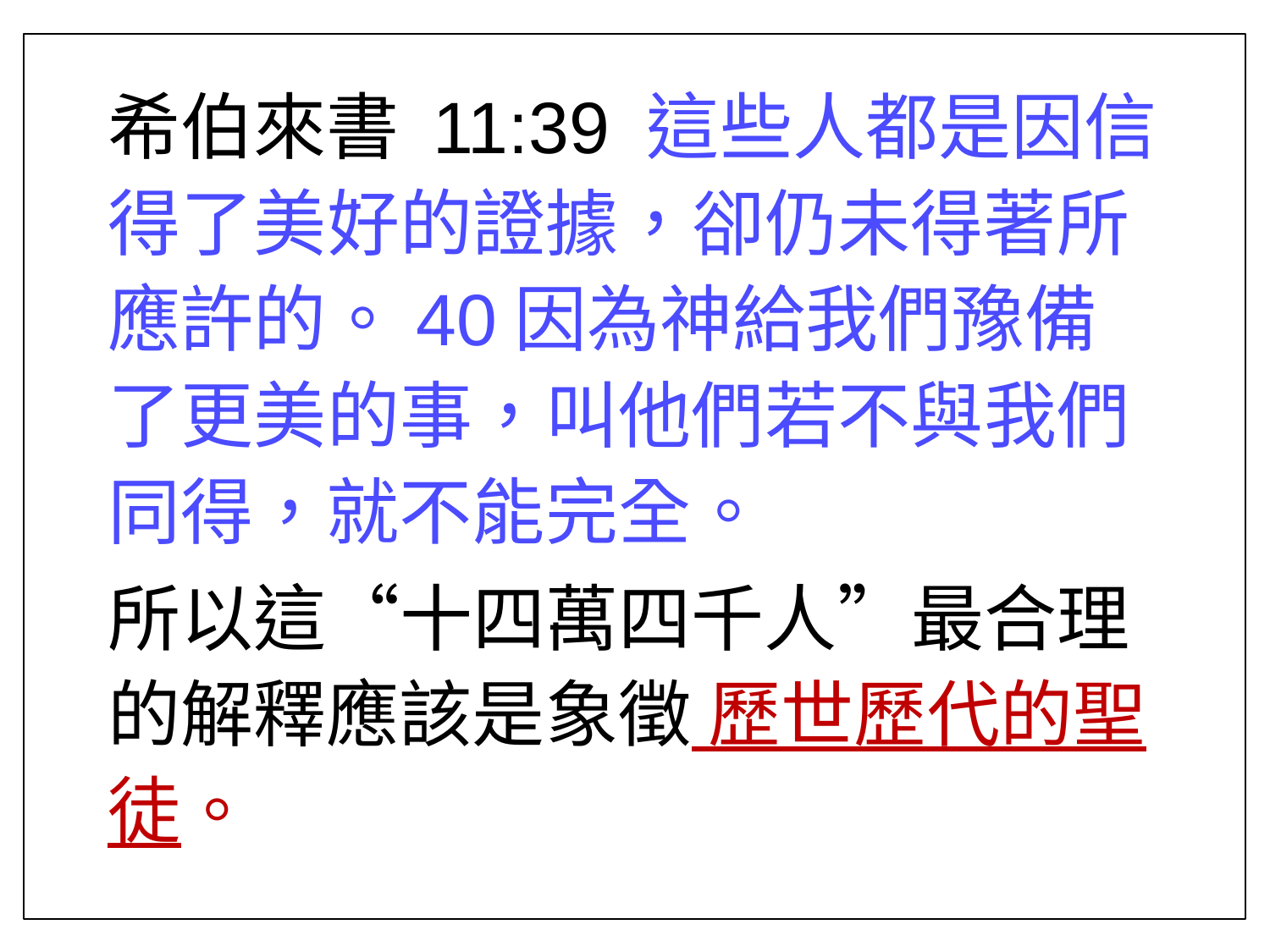

希伯來書 11:39 這些人都是因信得了美好的證據，卻仍未得著所應許的。40因為神給我們豫備了更美的事，叫他們若不與我們同得，就不能完全。
所以這“十四萬四千人”最合理的解釋應該是象徵 歷世歷代的聖徒。